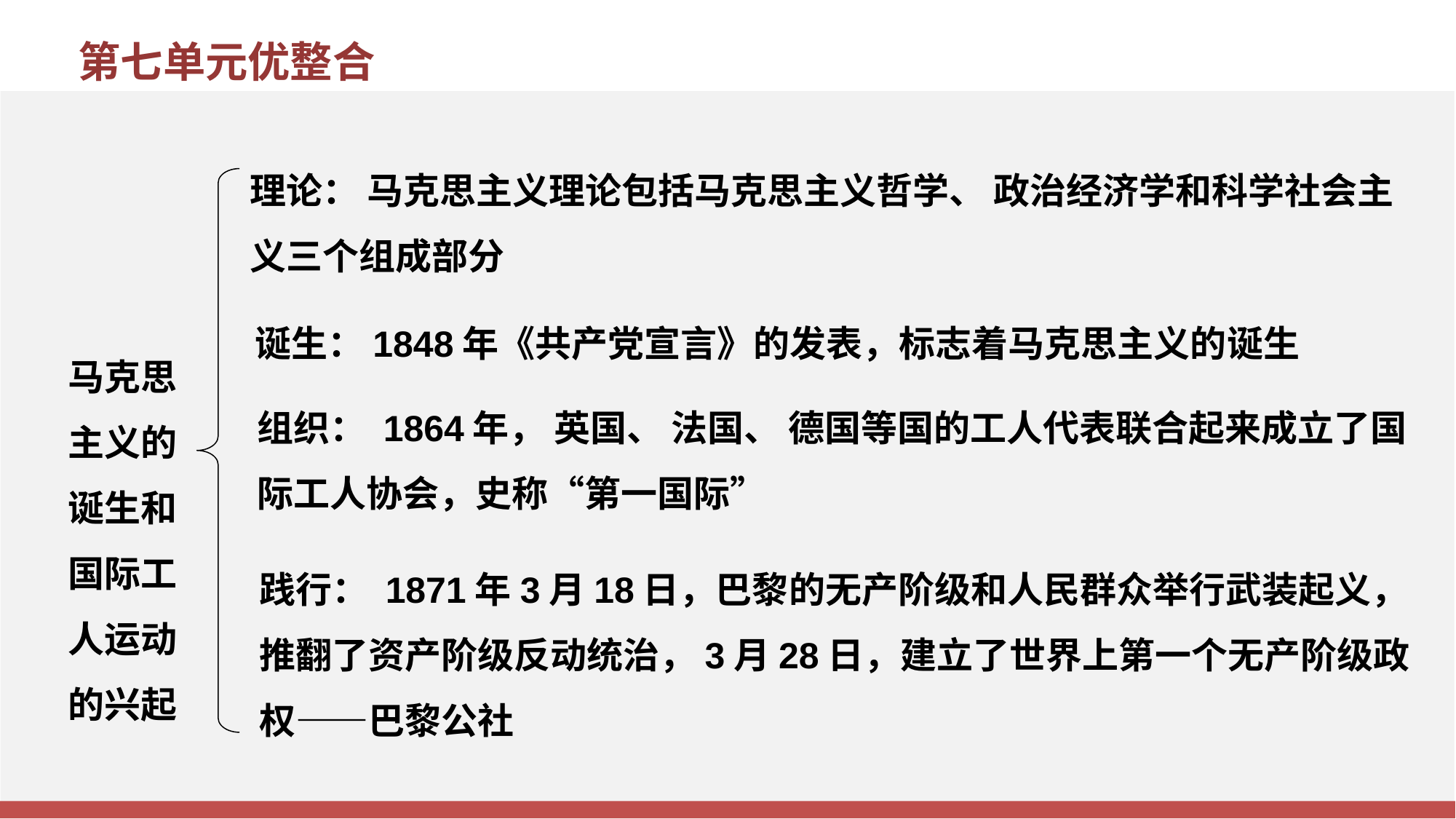

第七单元优整合

理论： 马克思主义理论包括马克思主义哲学、 政治经济学和科学社会主义三个组成部分

诞生：1848年《共产党宣言》的发表，标志着马克思主义的诞生
马克思主义的诞生和国际工
人运动的兴起
组织： 1864年， 英国、 法国、 德国等国的工人代表联合起来成立了国际工人协会，史称“第一国际”
践行： 1871年3月18日，巴黎的无产阶级和人民群众举行武装起义，推翻了资产阶级反动统治，3月28日，建立了世界上第一个无产阶级政权——巴黎公社